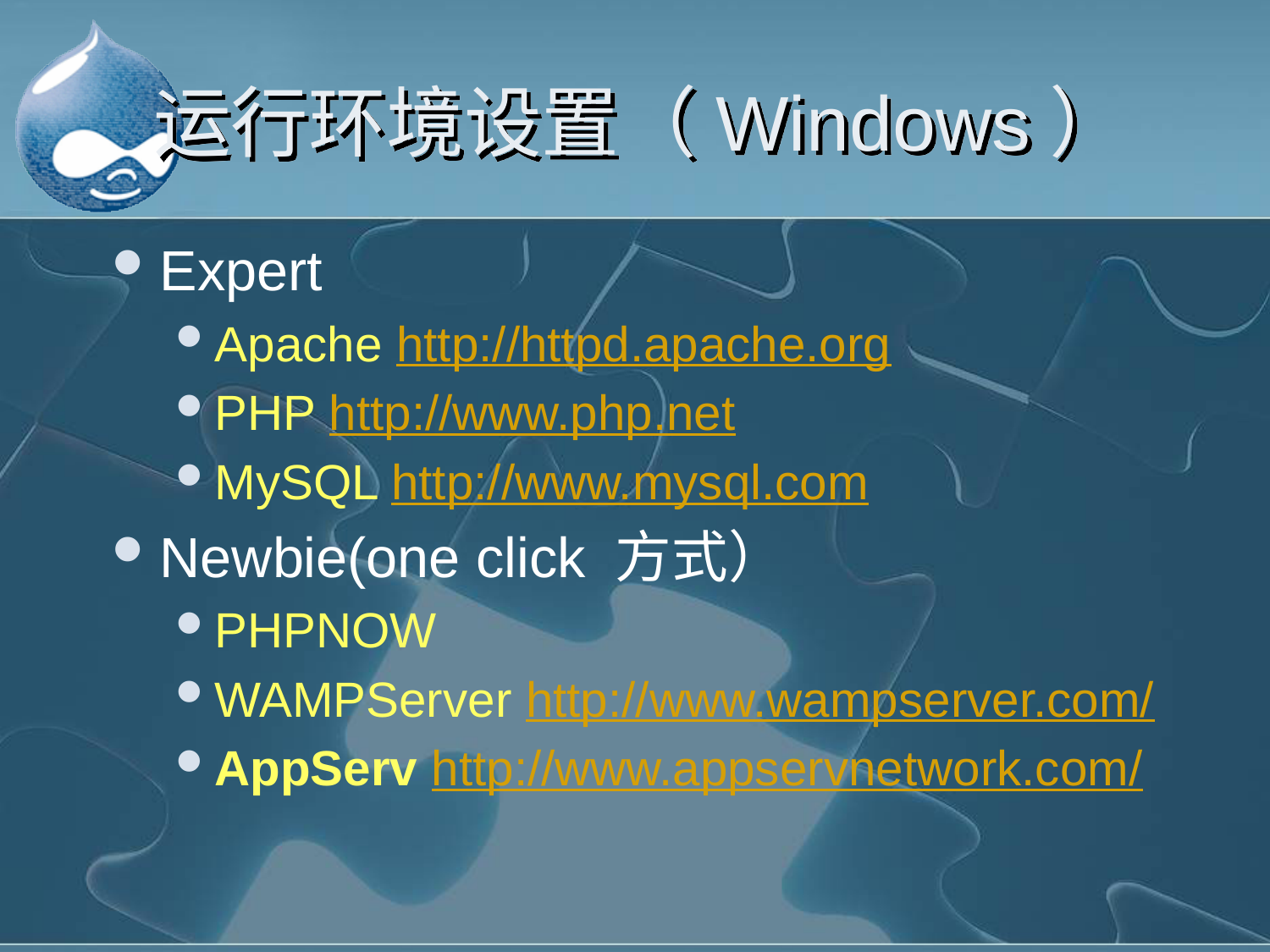

# 运行环境设置（Windows）
Expert
Apache http://httpd.apache.org
PHP http://www.php.net
MySQL http://www.mysql.com
Newbie(one click 方式）
PHPNOW
WAMPServer http://www.wampserver.com/
AppServ http://www.appservnetwork.com/